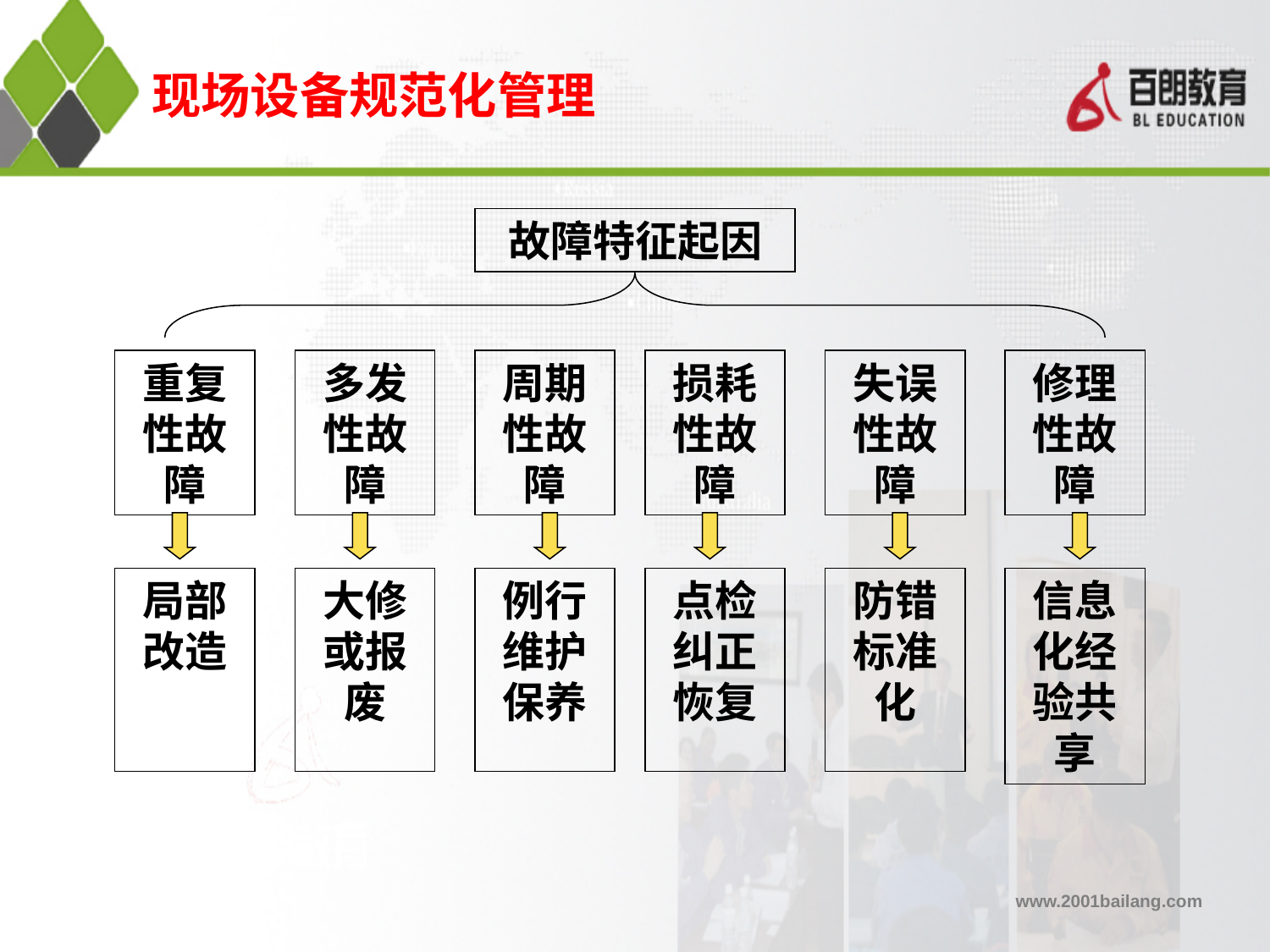

# 现场设备规范化管理
故障特征起因
重复性故障
多发性故障
周期性故障
损耗性故障
失误性故障
修理性故障

信息化经验共享
局部改造
大修或报废
例行维护保养
点检纠正恢复
防错标准化